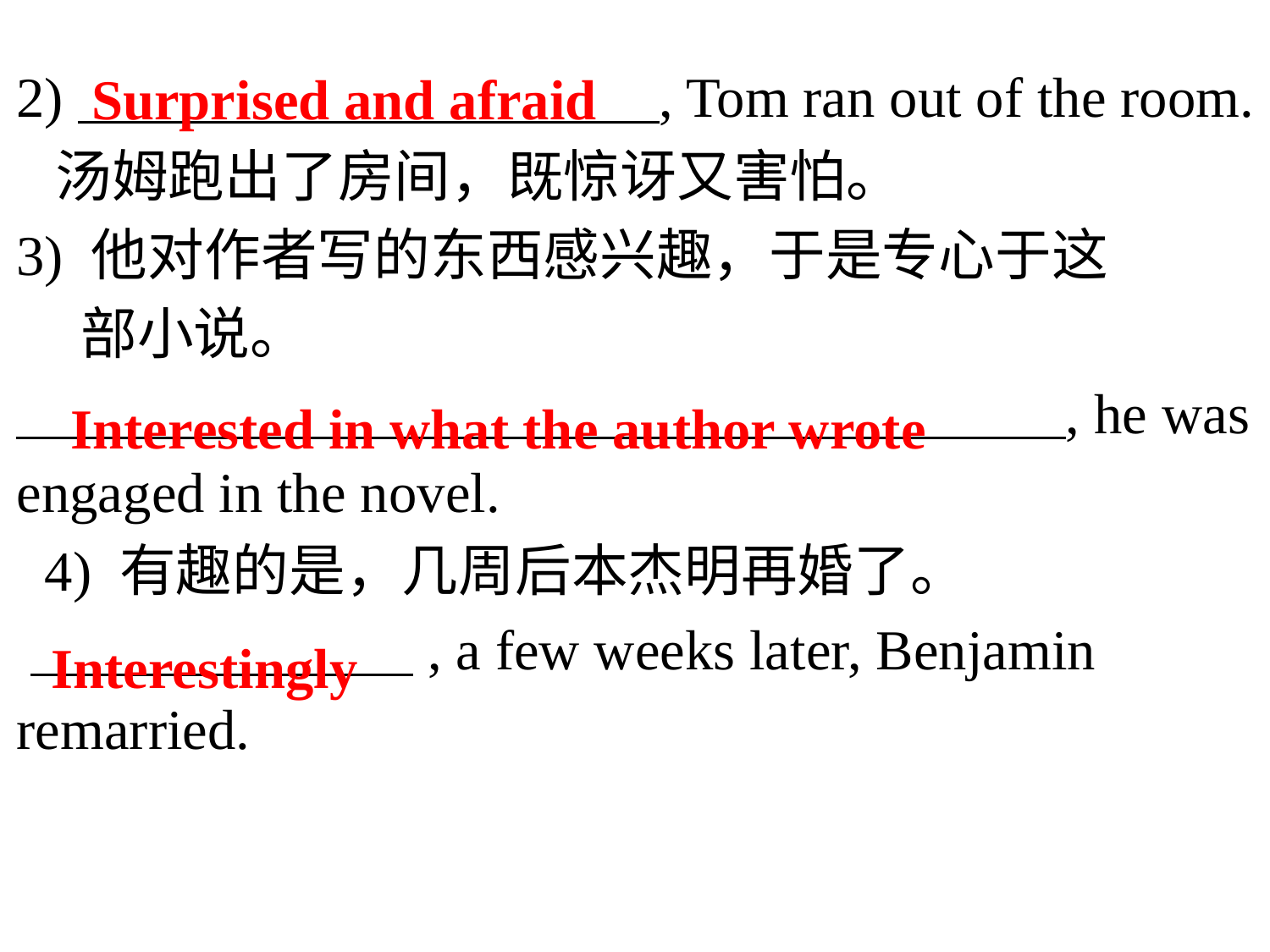

2)                                          , Tom ran out of the room.
  汤姆跑出了房间，既惊讶又害怕。
3) 他对作者写的东西感兴趣，于是专心于这
    部小说。
                                                                          , he was
engaged in the novel.
  4) 有趣的是，几周后本杰明再婚了。
                             , a few weeks later, Benjamin
remarried.
 Surprised and afraid
 Interested in what the author wrote
 Interestingly